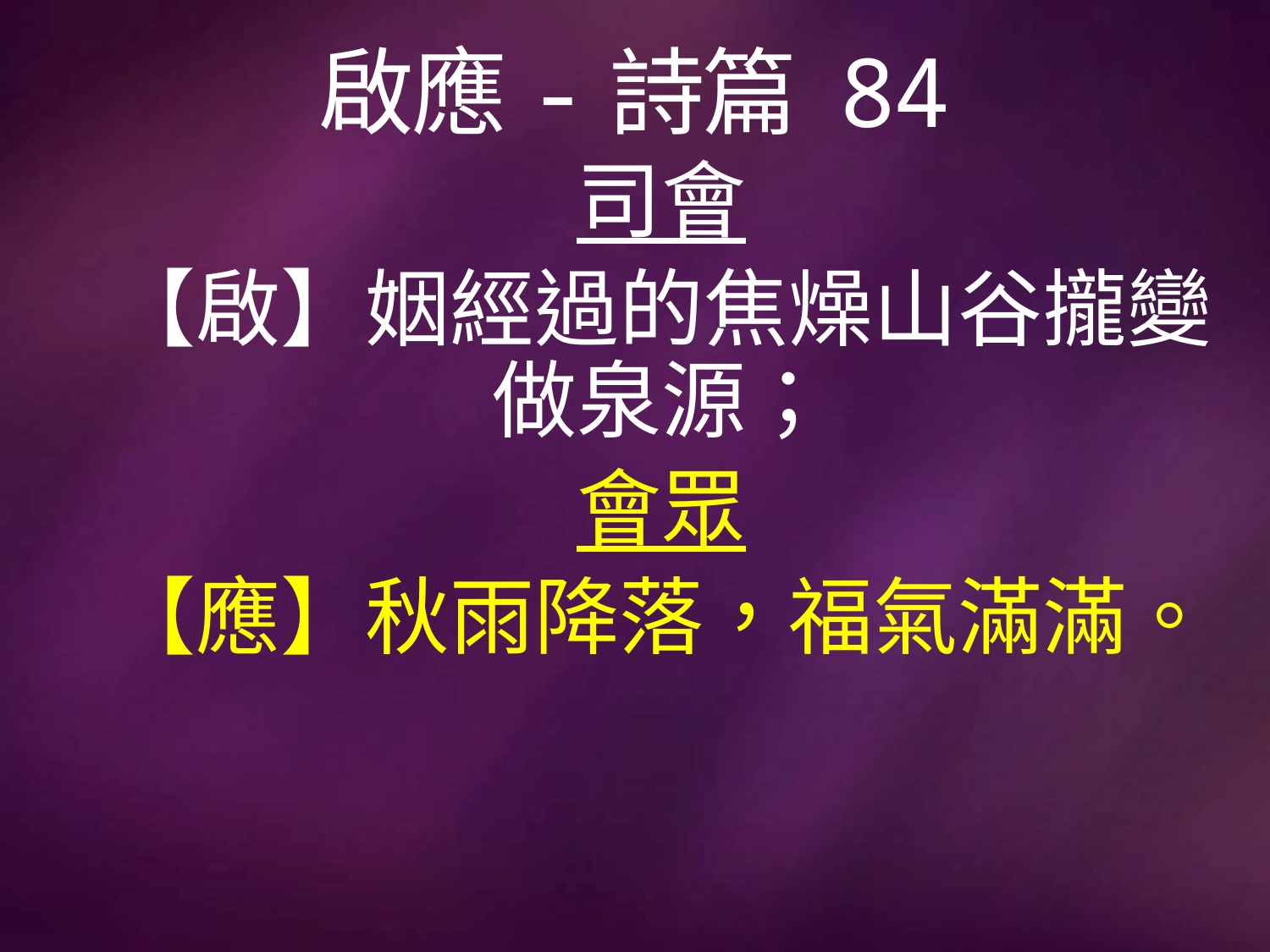

# 啟應-詩篇 84
司會
【啟】姻經過的焦燥山谷攏變做泉源；
會眾
【應】秋雨降落，福氣滿滿。